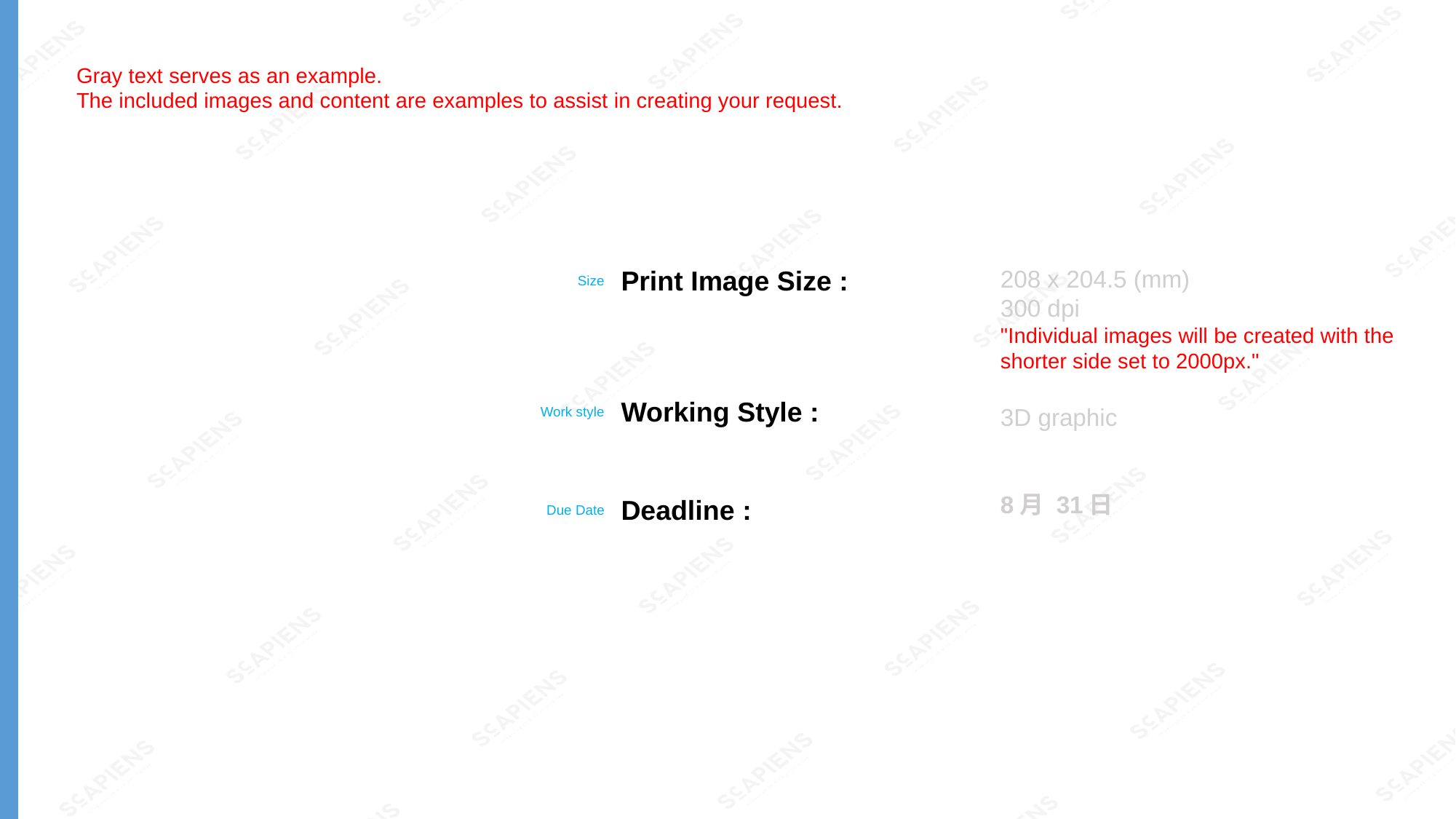

Gray text serves as an example.
The included images and content are examples to assist in creating your request.
Print Image Size :

Working Style :

Deadline :
208 x 204.5 (mm)
300 dpi
"Individual images will be created with the shorter side set to 2000px."

3D graphic

8月 31日
 Size

Work style

Due Date